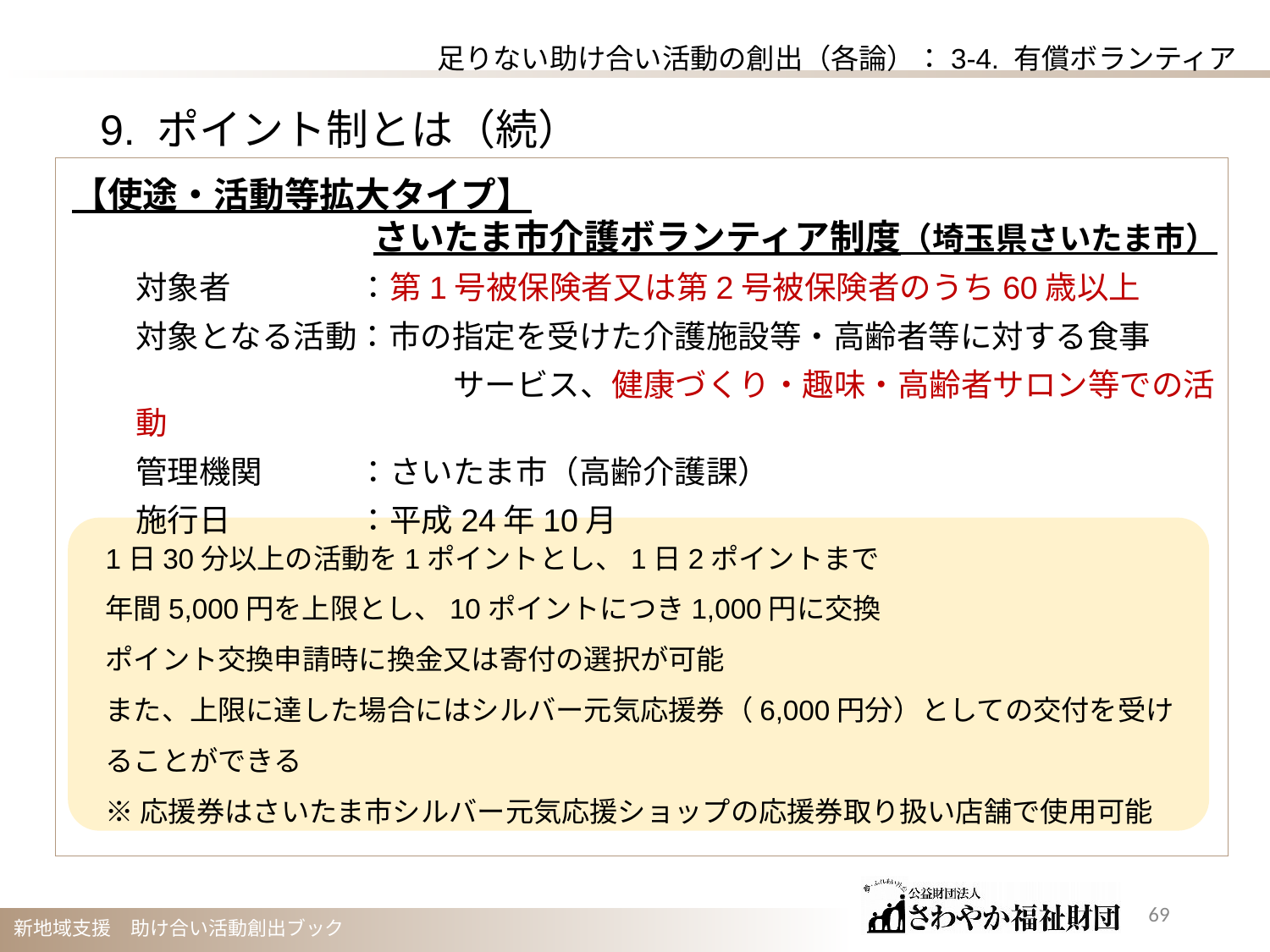

足りない助け合い活動の創出（各論）：3-4. 有償ボランティア
9. ポイント制とは（続）

【使途・活動等拡大タイプ】
さいたま市介護ボランティア制度（埼玉県さいたま市）
対象者　　　　：第1号被保険者又は第2号被保険者のうち60歳以上
対象となる活動：市の指定を受けた介護施設等・高齢者等に対する食事
		　　サービス、健康づくり・趣味・高齢者サロン等での活動
管理機関　　　：さいたま市（高齢介護課）
施行日　　　　：平成24年10月
1日30分以上の活動を1ポイントとし、1日2ポイントまで
年間5,000円を上限とし、10ポイントにつき1,000円に交換
ポイント交換申請時に換金又は寄付の選択が可能
また、上限に達した場合にはシルバー元気応援券（6,000円分）としての交付を受けることができる
※応援券はさいたま市シルバー元気応援ショップの応援券取り扱い店舗で使用可能

69